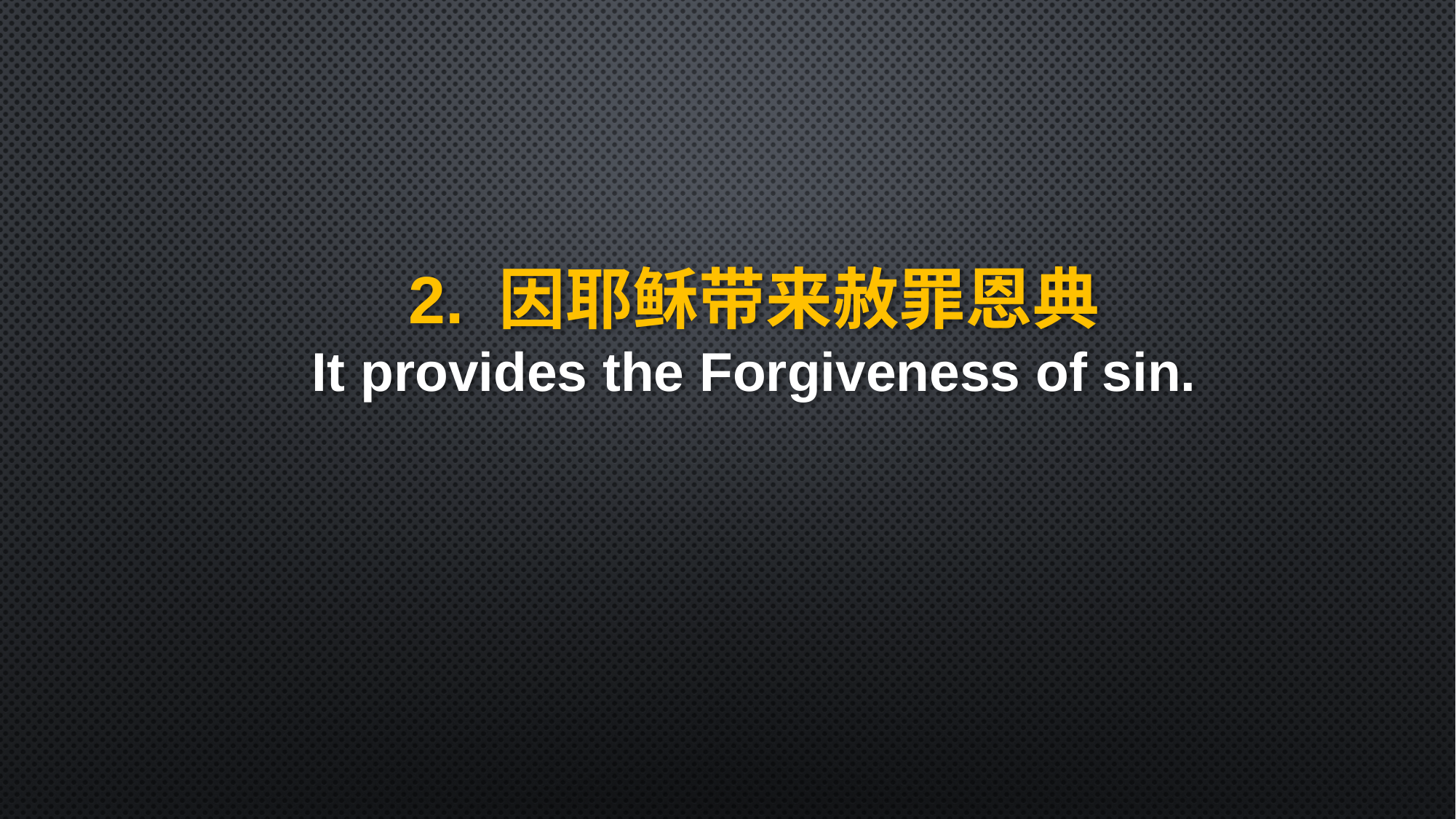

2. 因耶稣带来赦罪恩典
It provides the Forgiveness of sin.